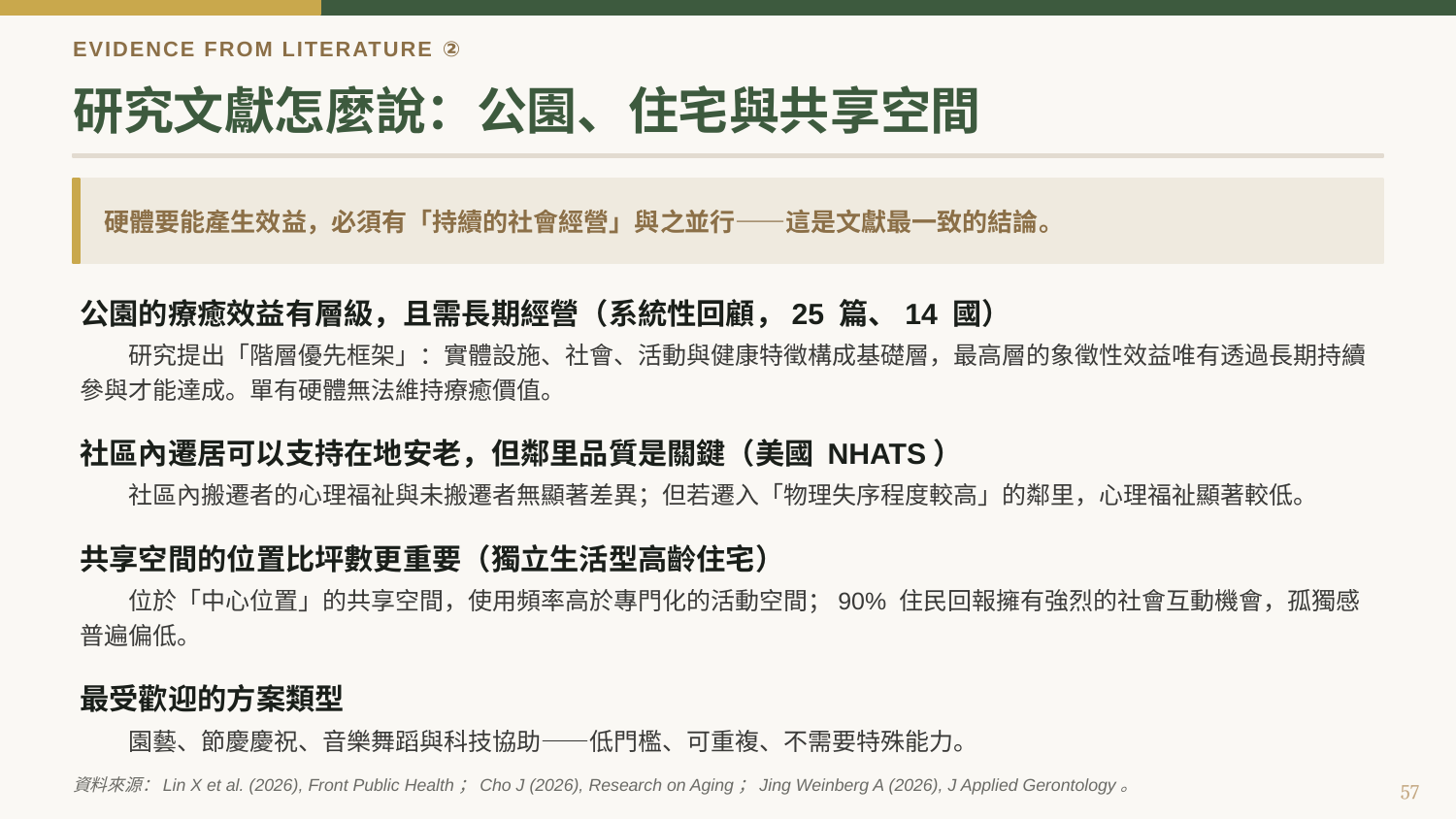

EVIDENCE FROM LITERATURE ②
研究文獻怎麼說：公園、住宅與共享空間

硬體要能產生效益，必須有「持續的社會經營」與之並行——這是文獻最一致的結論。
公園的療癒效益有層級，且需長期經營（系統性回顧，25 篇、14 國）
　　研究提出「階層優先框架」：實體設施、社會、活動與健康特徵構成基礎層，最高層的象徵性效益唯有透過長期持續參與才能達成。單有硬體無法維持療癒價值。
社區內遷居可以支持在地安老，但鄰里品質是關鍵（美國 NHATS）
　　社區內搬遷者的心理福祉與未搬遷者無顯著差異；但若遷入「物理失序程度較高」的鄰里，心理福祉顯著較低。
共享空間的位置比坪數更重要（獨立生活型高齡住宅）
　　位於「中心位置」的共享空間，使用頻率高於專門化的活動空間；90% 住民回報擁有強烈的社會互動機會，孤獨感普遍偏低。
最受歡迎的方案類型
　　園藝、節慶慶祝、音樂舞蹈與科技協助——低門檻、可重複、不需要特殊能力。
資料來源：Lin X et al. (2026), Front Public Health；Cho J (2026), Research on Aging；Jing Weinberg A (2026), J Applied Gerontology。
57